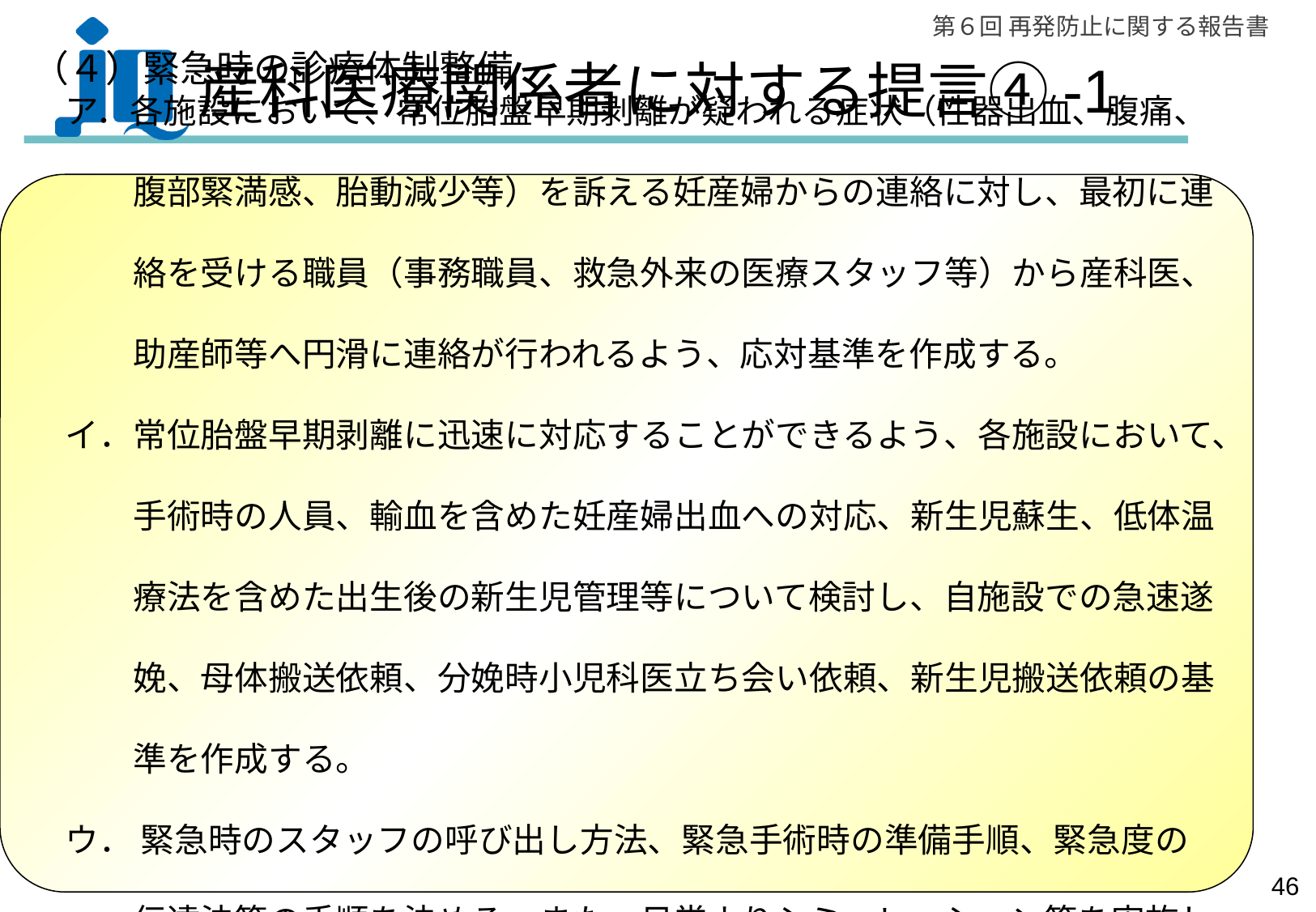

# 産科医療関係者に対する提言④-1
（４）緊急時の診療体制整備
　ア．各施設において、常位胎盤早期剥離が疑われる症状（性器出血、腹痛、
　　　腹部緊満感、胎動減少等）を訴える妊産婦からの連絡に対し、最初に連
　　　絡を受ける職員（事務職員、救急外来の医療スタッフ等）から産科医、
　　　助産師等へ円滑に連絡が行われるよう、応対基準を作成する。

　イ．常位胎盤早期剥離に迅速に対応することができるよう、各施設において、
　　　手術時の人員、輸血を含めた妊産婦出血への対応、新生児蘇生、低体温
　　　療法を含めた出生後の新生児管理等について検討し、自施設での急速遂
　　　娩、母体搬送依頼、分娩時小児科医立ち会い依頼、新生児搬送依頼の基
　　　準を作成する。

　ウ． 緊急時のスタッフの呼び出し方法、緊急手術時の準備手順、緊急度の
　　　伝達法等の手順を決める。また、日常よりシミュレーション等を実施し、
　　　緊急時の体制を整える。

46